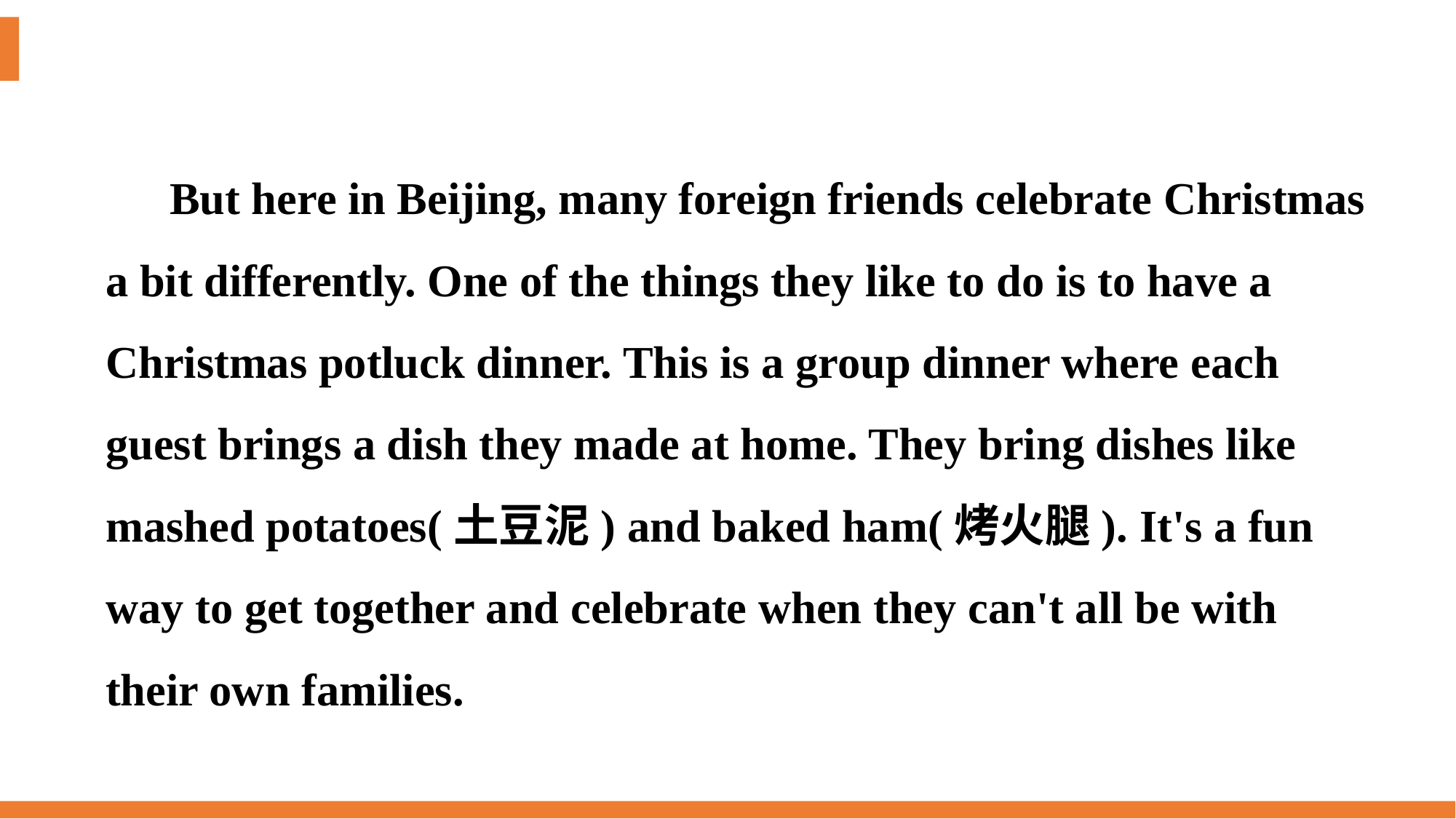

But here in Beijing, many foreign friends celebrate Christmas a bit differently. One of the things they like to do is to have a Christmas potluck dinner. This is a group dinner where each guest brings a dish they made at home. They bring dishes like mashed potatoes(土豆泥) and baked ham(烤火腿). It's a fun way to get together and celebrate when they can't all be with their own families.